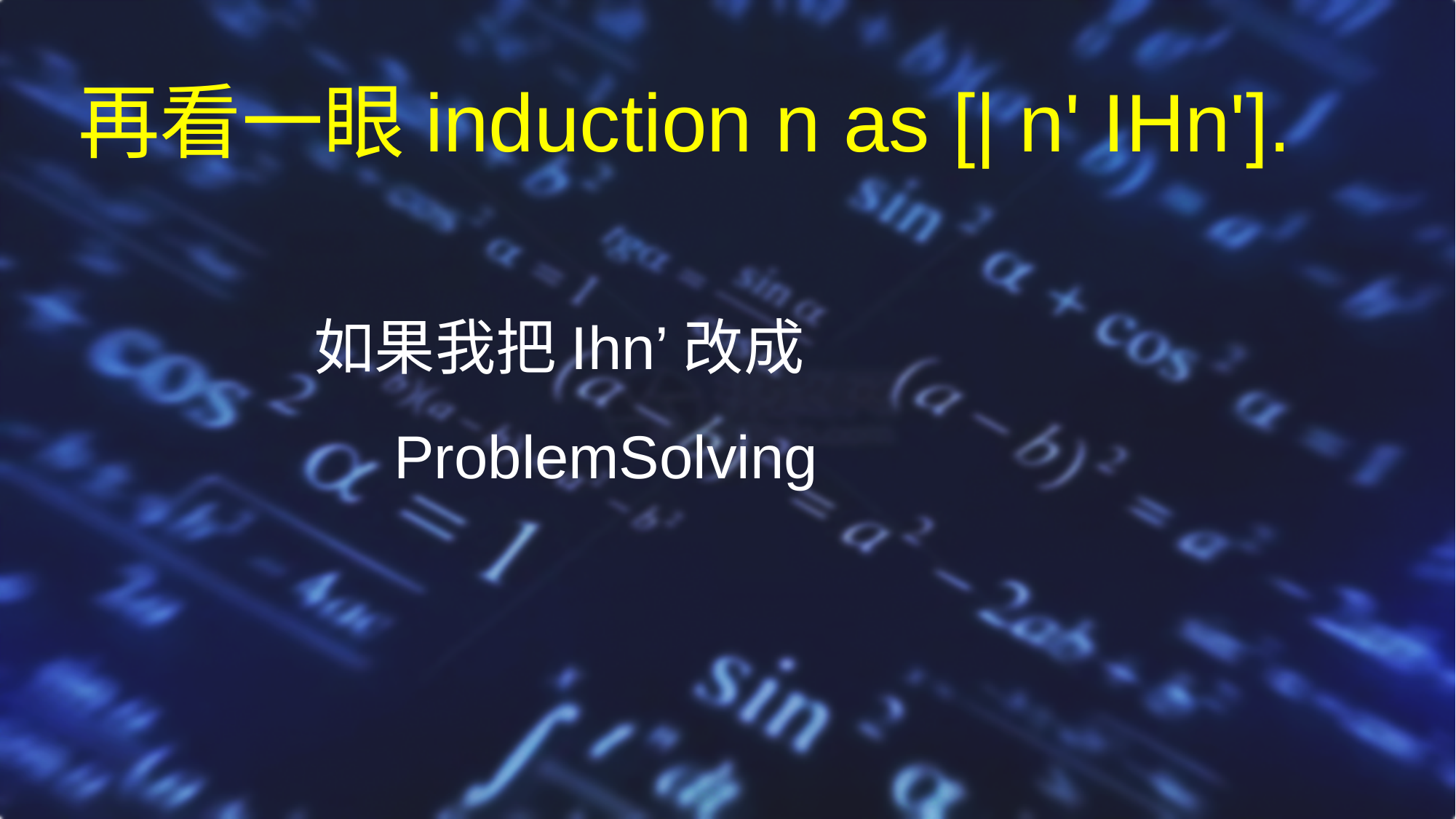

# 再看一眼induction n as [| n' IHn'].
   如果我把Ihn’改成
        ProblemSolving